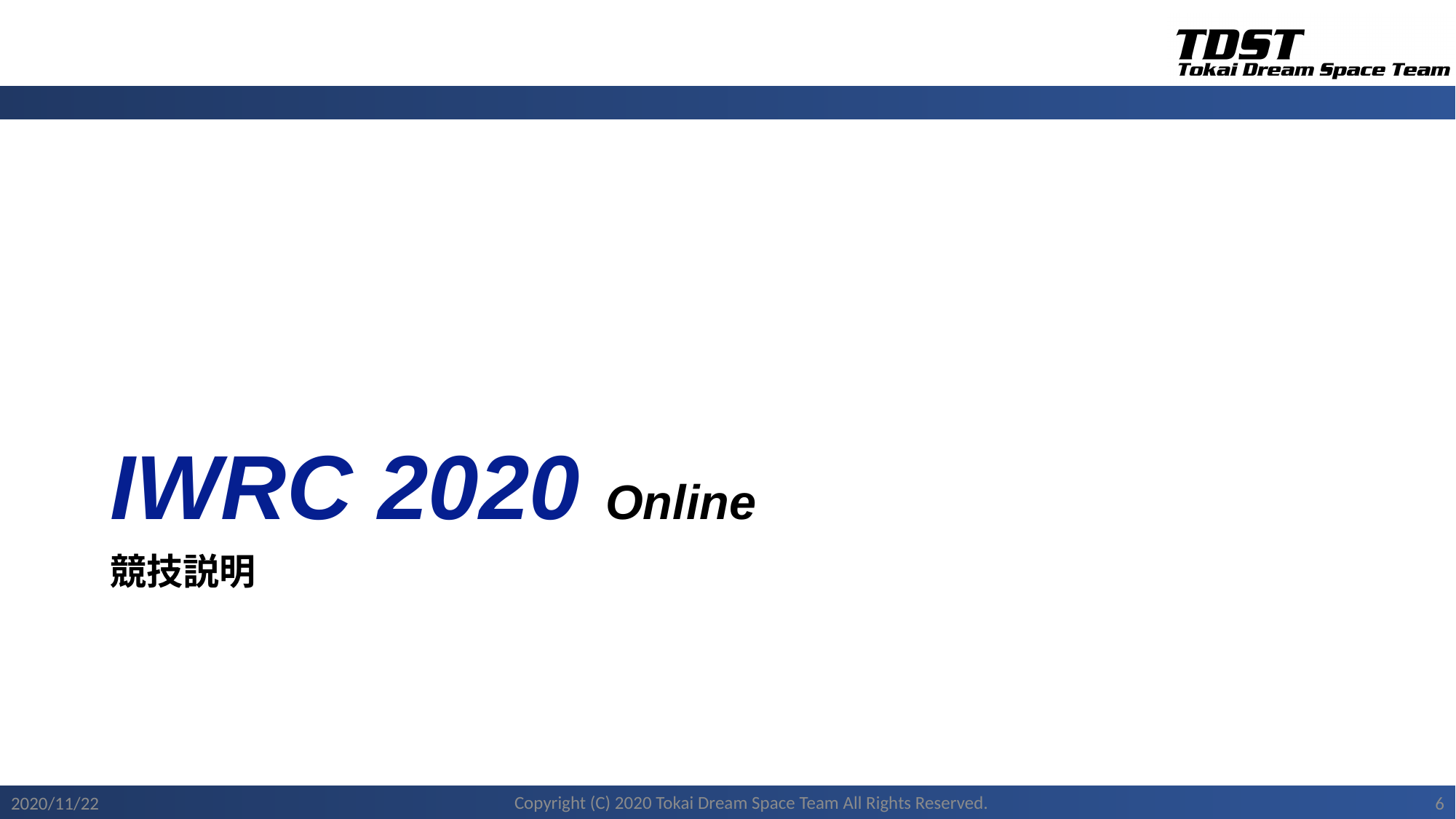

# IWRC 2020 Online
競技説明
Copyright (C) 2020 Tokai Dream Space Team All Rights Reserved.
2020/11/22
6